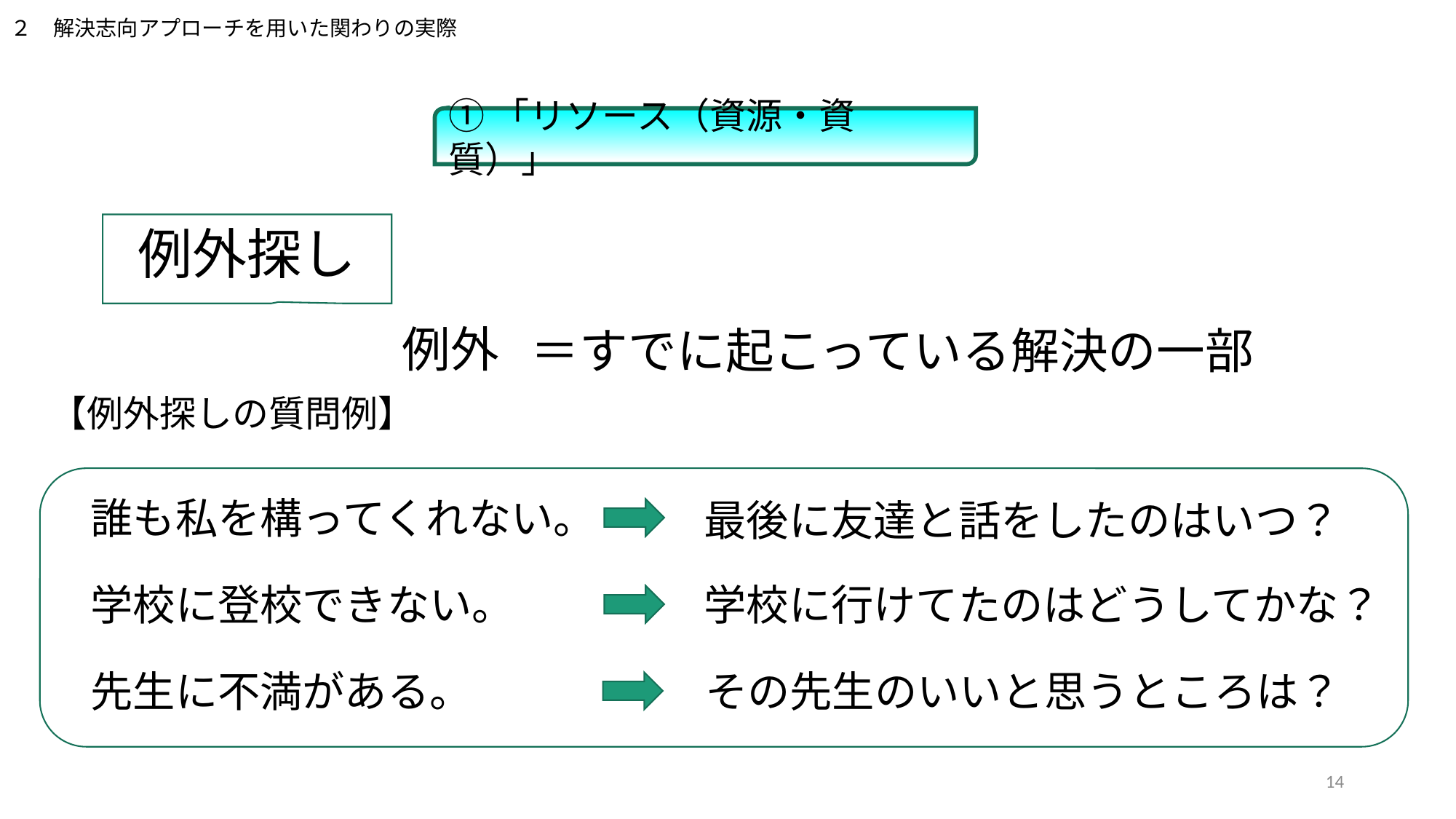

２　解決志向アプローチを用いた関わりの実際
①「リソース（資源・資質）」
例外探し
例外
＝すでに起こっている解決の一部
【例外探しの質問例】

誰も私を構ってくれない。
最後に友達と話をしたのはいつ？

学校に行けてたのはどうしてかな？
学校に登校できない。

先生に不満がある。
その先生のいいと思うところは？

14